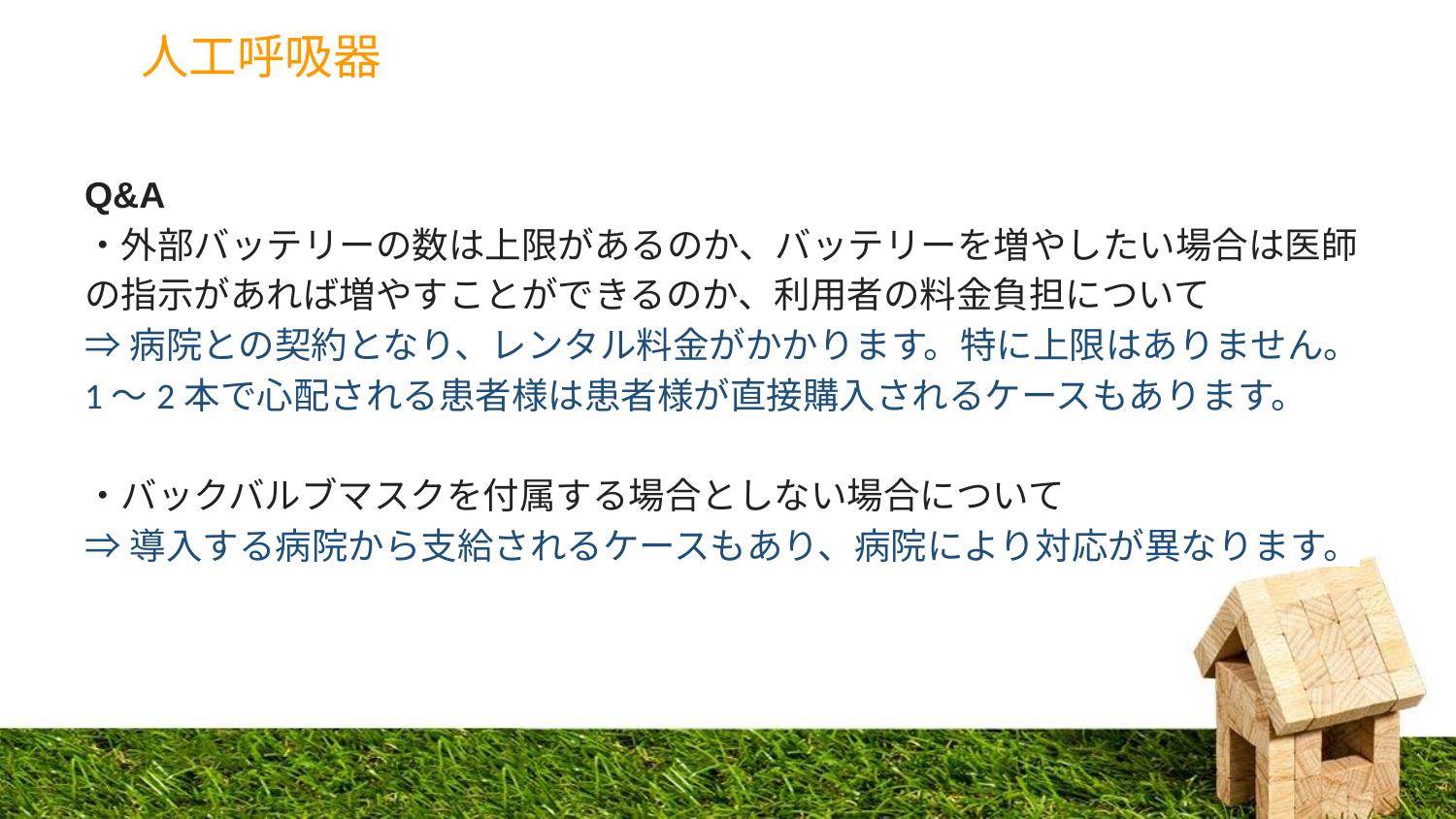

# 人工呼吸器
Q&A
・外部バッテリーの数は上限があるのか、バッテリーを増やしたい場合は医師の指示があれば増やすことができるのか、利用者の料金負担について
⇒病院との契約となり、レンタル料金がかかります。特に上限はありません。
1～2本で心配される患者様は患者様が直接購入されるケースもあります。

・バックバルブマスクを付属する場合としない場合について
⇒導入する病院から支給されるケースもあり、病院により対応が異なります。